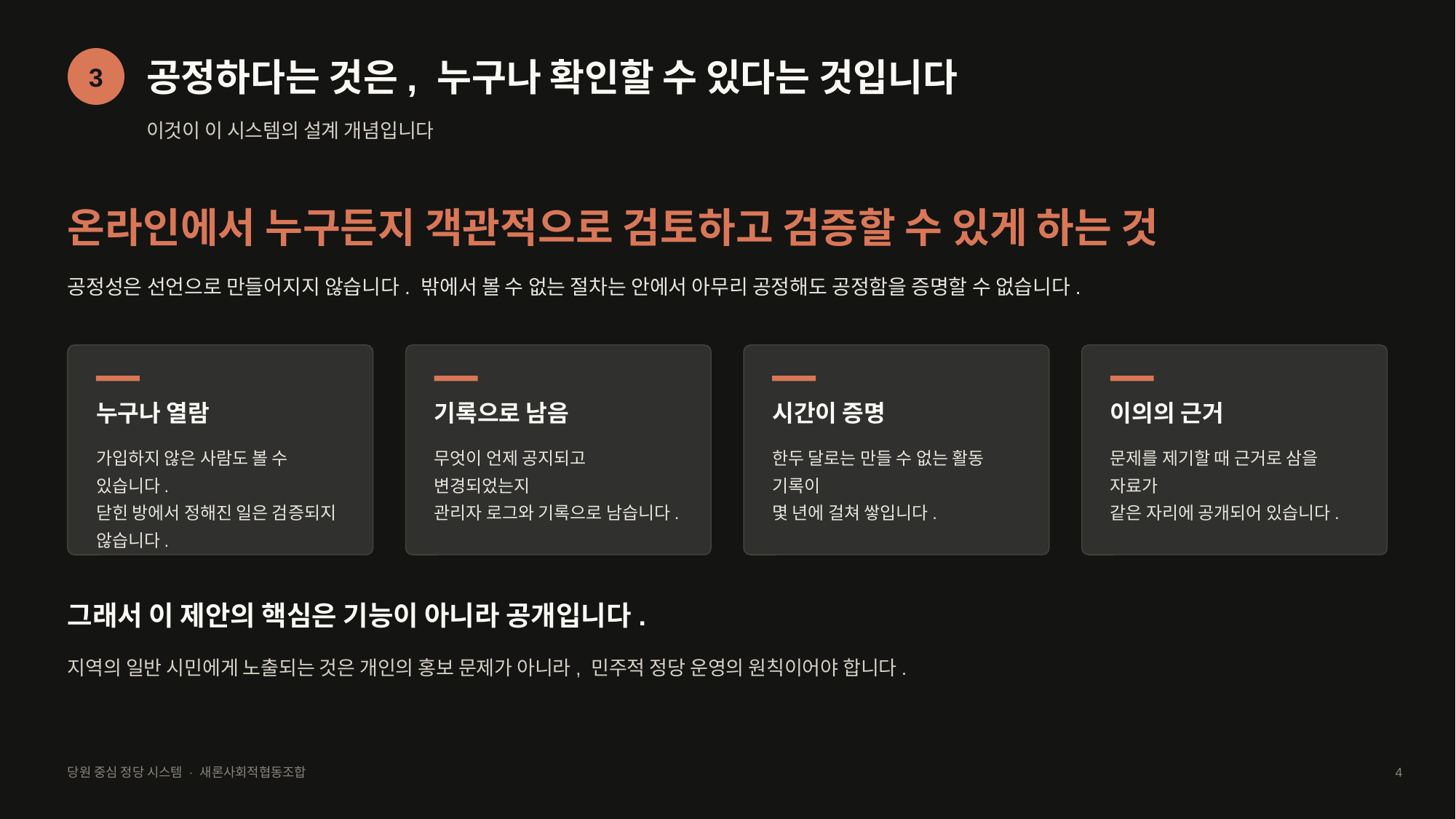

공정하다는 것은, 누구나 확인할 수 있다는 것입니다

3
이것이 이 시스템의 설계 개념입니다
온라인에서 누구든지 객관적으로 검토하고 검증할 수 있게 하는 것
공정성은 선언으로 만들어지지 않습니다. 밖에서 볼 수 없는 절차는 안에서 아무리 공정해도 공정함을 증명할 수 없습니다.

누구나 열람
기록으로 남음
시간이 증명
이의의 근거
가입하지 않은 사람도 볼 수 있습니다.
닫힌 방에서 정해진 일은 검증되지 않습니다.
무엇이 언제 공지되고 변경되었는지
관리자 로그와 기록으로 남습니다.
한두 달로는 만들 수 없는 활동 기록이
몇 년에 걸쳐 쌓입니다.
문제를 제기할 때 근거로 삼을 자료가
같은 자리에 공개되어 있습니다.
그래서 이 제안의 핵심은 기능이 아니라 공개입니다.
지역의 일반 시민에게 노출되는 것은 개인의 홍보 문제가 아니라, 민주적 정당 운영의 원칙이어야 합니다.
당원 중심 정당 시스템 · 새론사회적협동조합
4